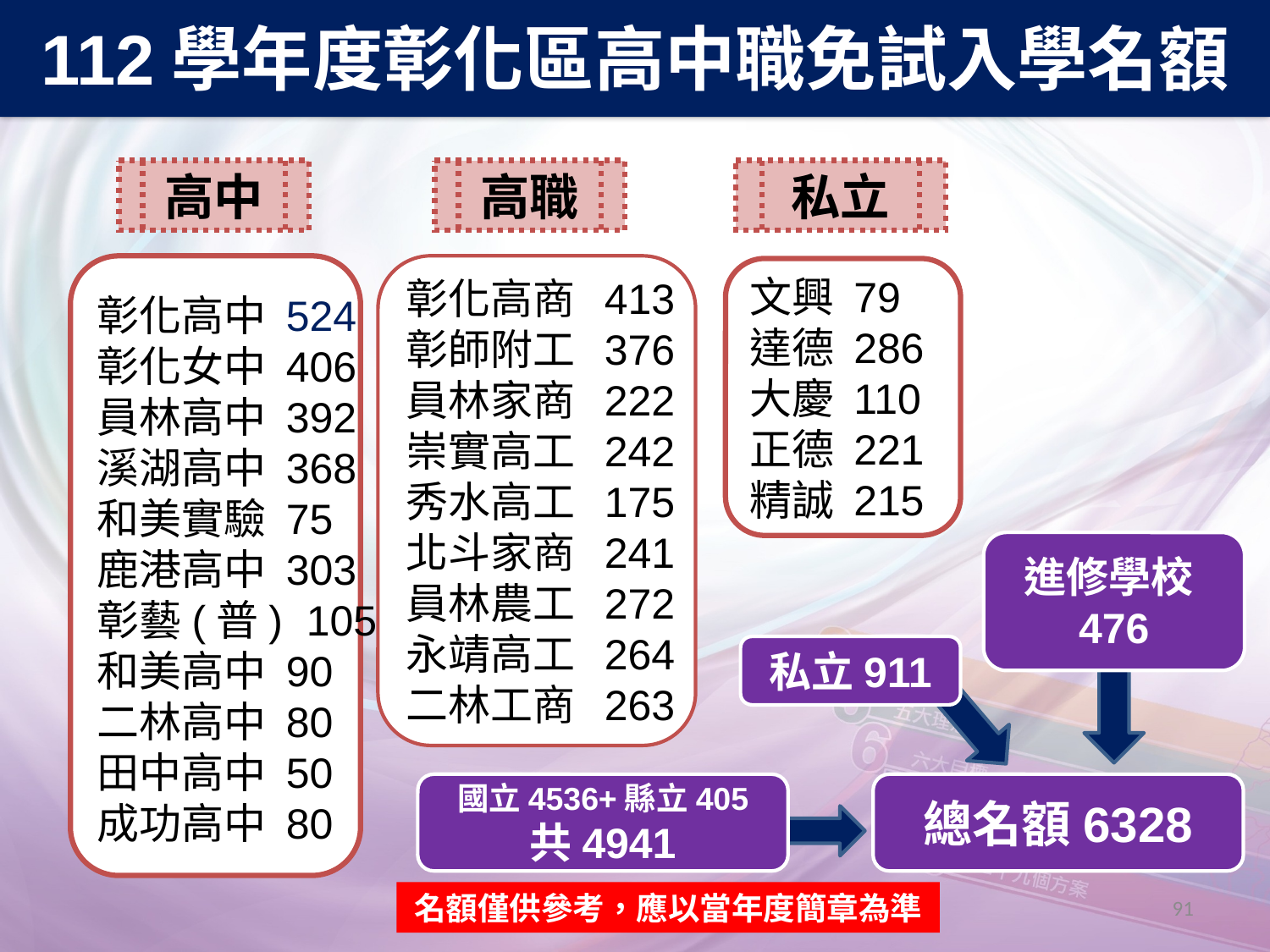

112學年度彰化區高中職免試入學名額
高中
高職
私立

彰化高中 524
彰化女中 406
員林高中 392
溪湖高中 368
和美實驗 75
鹿港高中 303
彰藝(普)  105
和美高中 90
二林高中 80
田中高中 50
成功高中 80

彰化高商  413
彰師附工  376
員林家商  222
崇實高工  242
秀水高工  175
北斗家商  241
員林農工  272
永靖高工  264
二林工商  263

文興 79
達德 286
大慶 110
正德 221
精誠 215
進修學校476

私立911

國立4536+縣立405
共4941
總名額6328

名額僅供參考，應以當年度簡章為準
91